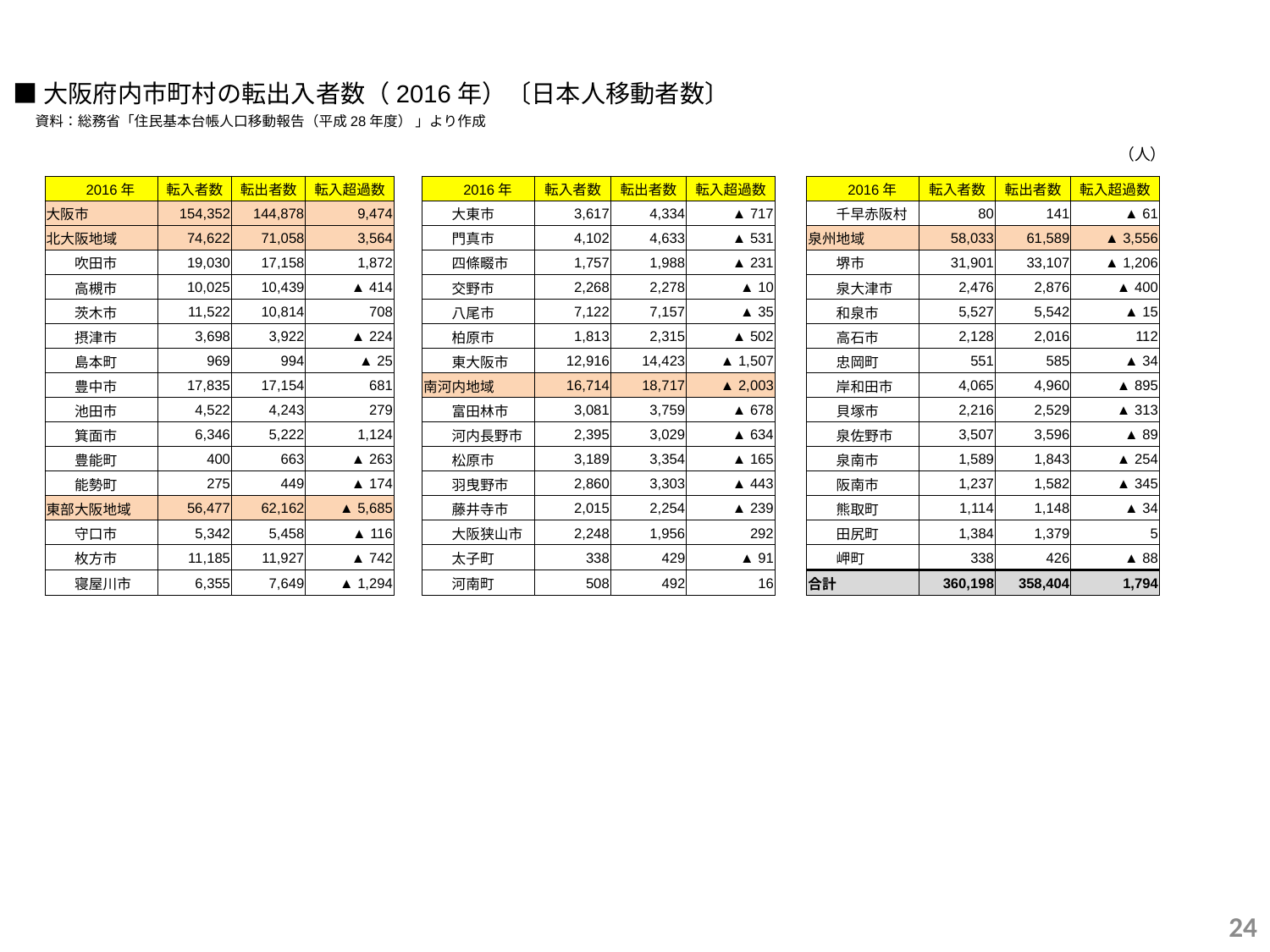

■大阪府内市町村の転出入者数（2016年）〔日本人移動者数〕
資料：総務省「住民基本台帳人口移動報告（平成28年度） 」より作成
（人）
| 2016年 | 転入者数 | 転出者数 | 転入超過数 |  | 2016年 | 転入者数 | 転出者数 | 転入超過数 |  | 2016年 | 転入者数 | 転出者数 | 転入超過数 |
| --- | --- | --- | --- | --- | --- | --- | --- | --- | --- | --- | --- | --- | --- |
| 大阪市 | 154,352 | 144,878 | 9,474 |  | 大東市 | 3,617 | 4,334 | ▲ 717 |  | 千早赤阪村 | 80 | 141 | ▲ 61 |
| 北大阪地域 | 74,622 | 71,058 | 3,564 |  | 門真市 | 4,102 | 4,633 | ▲ 531 |  | 泉州地域 | 58,033 | 61,589 | ▲ 3,556 |
| 吹田市 | 19,030 | 17,158 | 1,872 |  | 四條畷市 | 1,757 | 1,988 | ▲ 231 |  | 堺市 | 31,901 | 33,107 | ▲ 1,206 |
| 高槻市 | 10,025 | 10,439 | ▲ 414 |  | 交野市 | 2,268 | 2,278 | ▲ 10 |  | 泉大津市 | 2,476 | 2,876 | ▲ 400 |
| 茨木市 | 11,522 | 10,814 | 708 |  | 八尾市 | 7,122 | 7,157 | ▲ 35 |  | 和泉市 | 5,527 | 5,542 | ▲ 15 |
| 摂津市 | 3,698 | 3,922 | ▲ 224 |  | 柏原市 | 1,813 | 2,315 | ▲ 502 |  | 高石市 | 2,128 | 2,016 | 112 |
| 島本町 | 969 | 994 | ▲ 25 |  | 東大阪市 | 12,916 | 14,423 | ▲ 1,507 |  | 忠岡町 | 551 | 585 | ▲ 34 |
| 豊中市 | 17,835 | 17,154 | 681 |  | 南河内地域 | 16,714 | 18,717 | ▲ 2,003 |  | 岸和田市 | 4,065 | 4,960 | ▲ 895 |
| 池田市 | 4,522 | 4,243 | 279 |  | 富田林市 | 3,081 | 3,759 | ▲ 678 |  | 貝塚市 | 2,216 | 2,529 | ▲ 313 |
| 箕面市 | 6,346 | 5,222 | 1,124 |  | 河内長野市 | 2,395 | 3,029 | ▲ 634 |  | 泉佐野市 | 3,507 | 3,596 | ▲ 89 |
| 豊能町 | 400 | 663 | ▲ 263 |  | 松原市 | 3,189 | 3,354 | ▲ 165 |  | 泉南市 | 1,589 | 1,843 | ▲ 254 |
| 能勢町 | 275 | 449 | ▲ 174 |  | 羽曳野市 | 2,860 | 3,303 | ▲ 443 |  | 阪南市 | 1,237 | 1,582 | ▲ 345 |
| 東部大阪地域 | 56,477 | 62,162 | ▲ 5,685 |  | 藤井寺市 | 2,015 | 2,254 | ▲ 239 |  | 熊取町 | 1,114 | 1,148 | ▲ 34 |
| 守口市 | 5,342 | 5,458 | ▲ 116 |  | 大阪狭山市 | 2,248 | 1,956 | 292 |  | 田尻町 | 1,384 | 1,379 | 5 |
| 枚方市 | 11,185 | 11,927 | ▲ 742 |  | 太子町 | 338 | 429 | ▲ 91 |  | 岬町 | 338 | 426 | ▲ 88 |
| 寝屋川市 | 6,355 | 7,649 | ▲ 1,294 |  | 河南町 | 508 | 492 | 16 |  | 合計 | 360,198 | 358,404 | 1,794 |
24